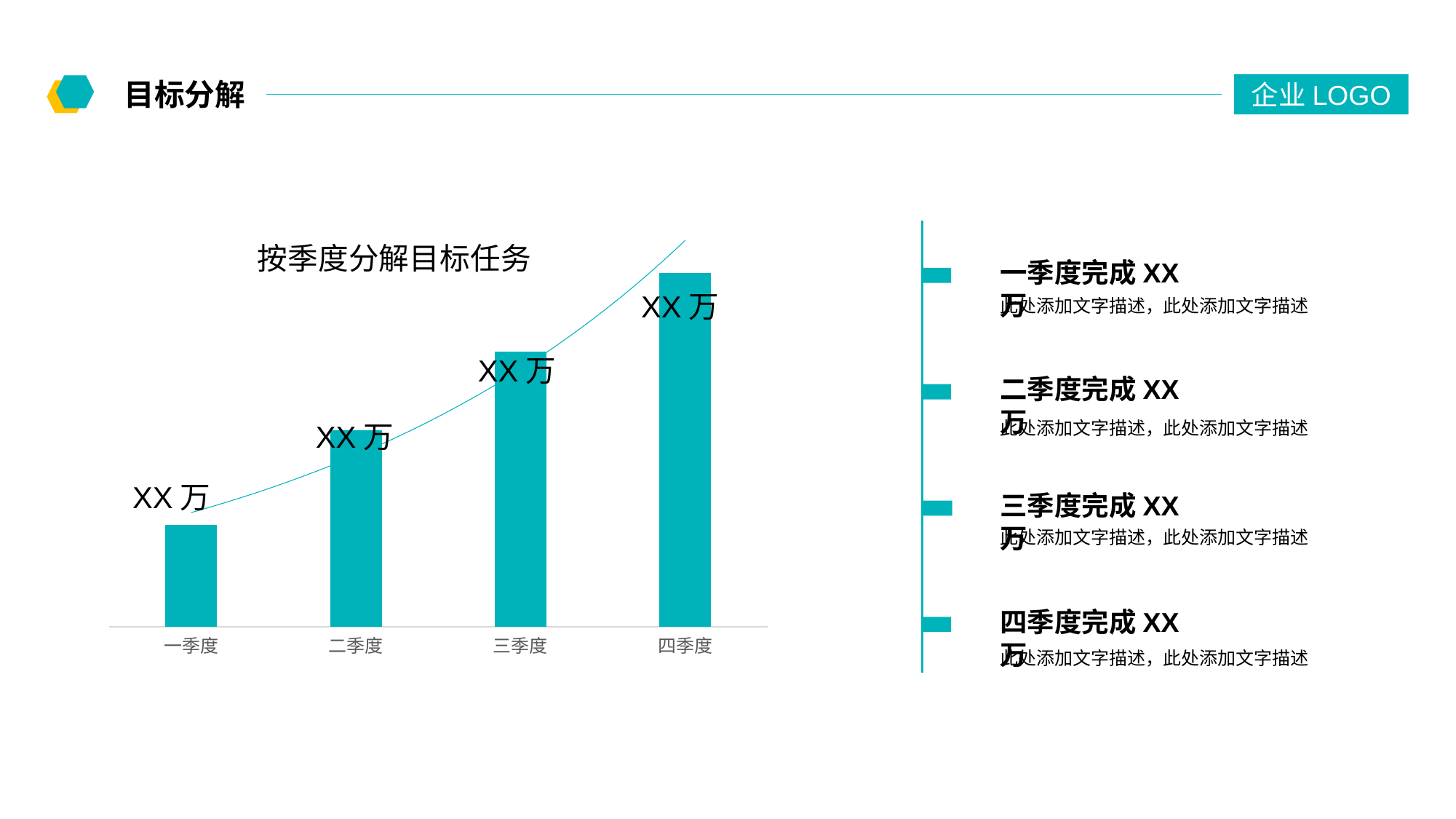

目标分解
企业LOGO

按季度分解目标任务

### Chart

| Category | 系列 1 |
|---|---|
| 一季度 | 1.3 |
| 二季度 | 2.5 |
| 三季度 | 3.5 |
| 四季度 | 4.5 |
一季度完成XX万
XX万
此处添加文字描述，此处添加文字描述
XX万
二季度完成XX万
此处添加文字描述，此处添加文字描述
XX万
XX万
三季度完成XX万
此处添加文字描述，此处添加文字描述
四季度完成XX万
此处添加文字描述，此处添加文字描述